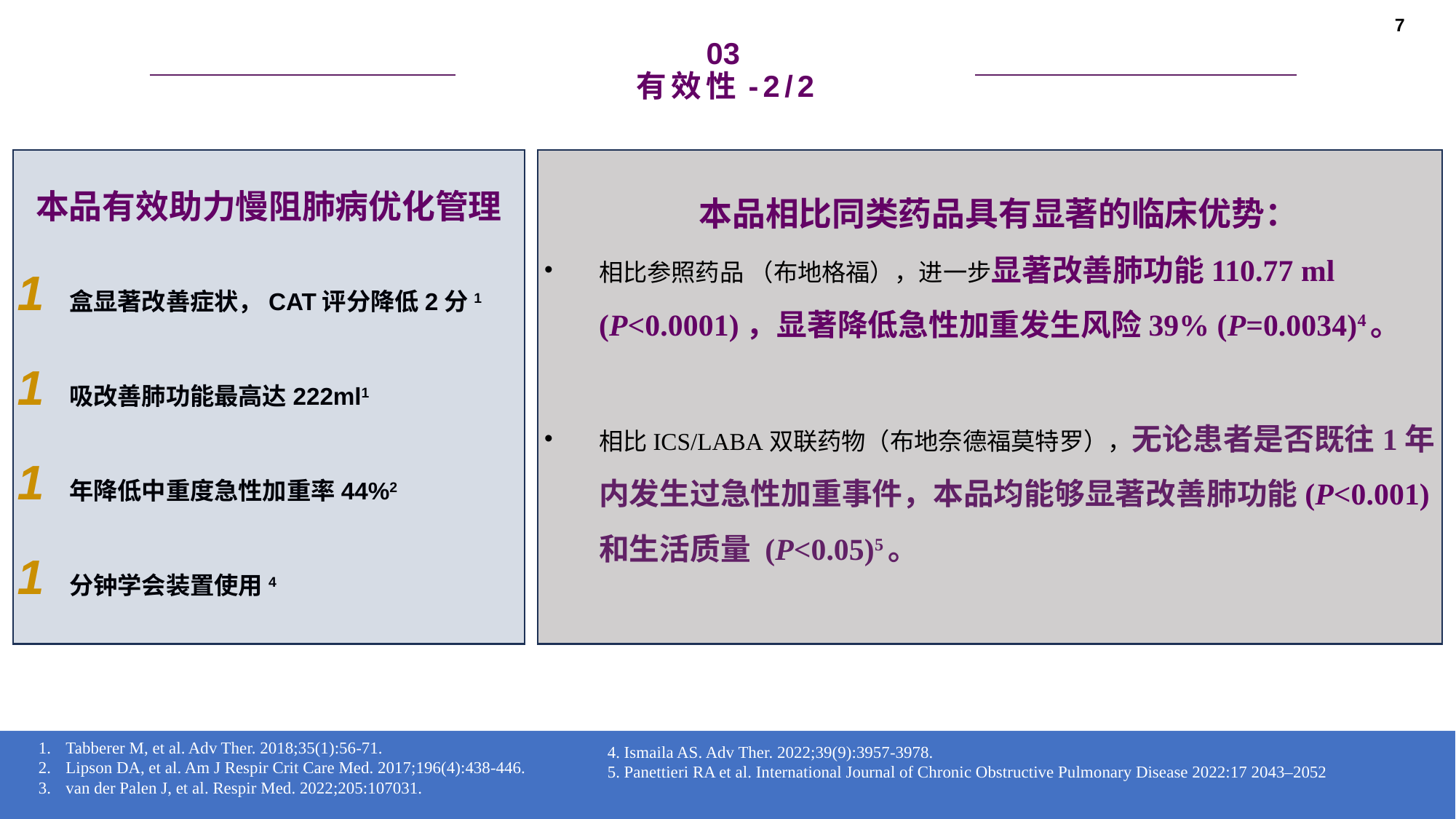

7
03
有效性-2/2
本品相比同类药品具有显著的临床优势：
相比参照药品 （布地格福），进一步显著改善肺功能110.77 ml (P<0.0001)，显著降低急性加重发生风险39% (P=0.0034)4。

相比ICS/LABA双联药物（布地奈德福莫特罗），无论患者是否既往1年内发生过急性加重事件，本品均能够显著改善肺功能(P<0.001) 和生活质量 (P<0.05)5。

本品有效助力慢阻肺病优化管理
1 盒显著改善症状，CAT评分降低2分1
1 吸改善肺功能最高达222ml1
1 年降低中重度急性加重率44%2
1 分钟学会装置使用4
Tabberer M, et al. Adv Ther. 2018;35(1):56-71.
Lipson DA, et al. Am J Respir Crit Care Med. 2017;196(4):438-446.
van der Palen J, et al. Respir Med. 2022;205:107031.
4. Ismaila AS. Adv Ther. 2022;39(9):3957-3978.
5. Panettieri RA et al. International Journal of Chronic Obstructive Pulmonary Disease 2022:17 2043–2052